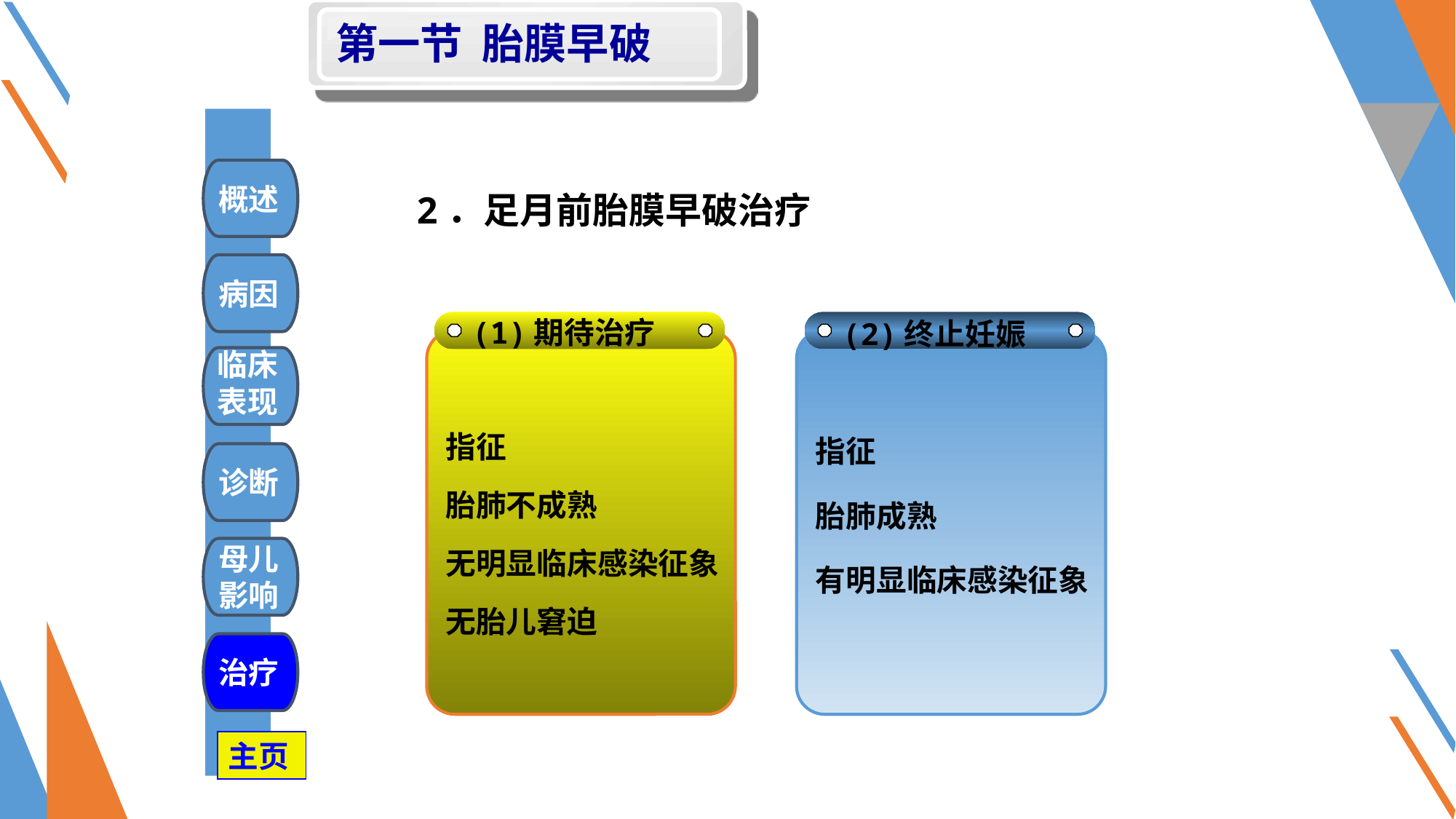

第一节  胎膜早破

#

概述

  2．足月前胎膜早破治疗
病因
(1)期待治疗
(2)终止妊娠

指征
胎肺不成熟
无明显临床感染征象
无胎儿窘迫
指征
胎肺成熟
有明显临床感染征象

临床
表现

诊断
母儿
影响
治疗
主页